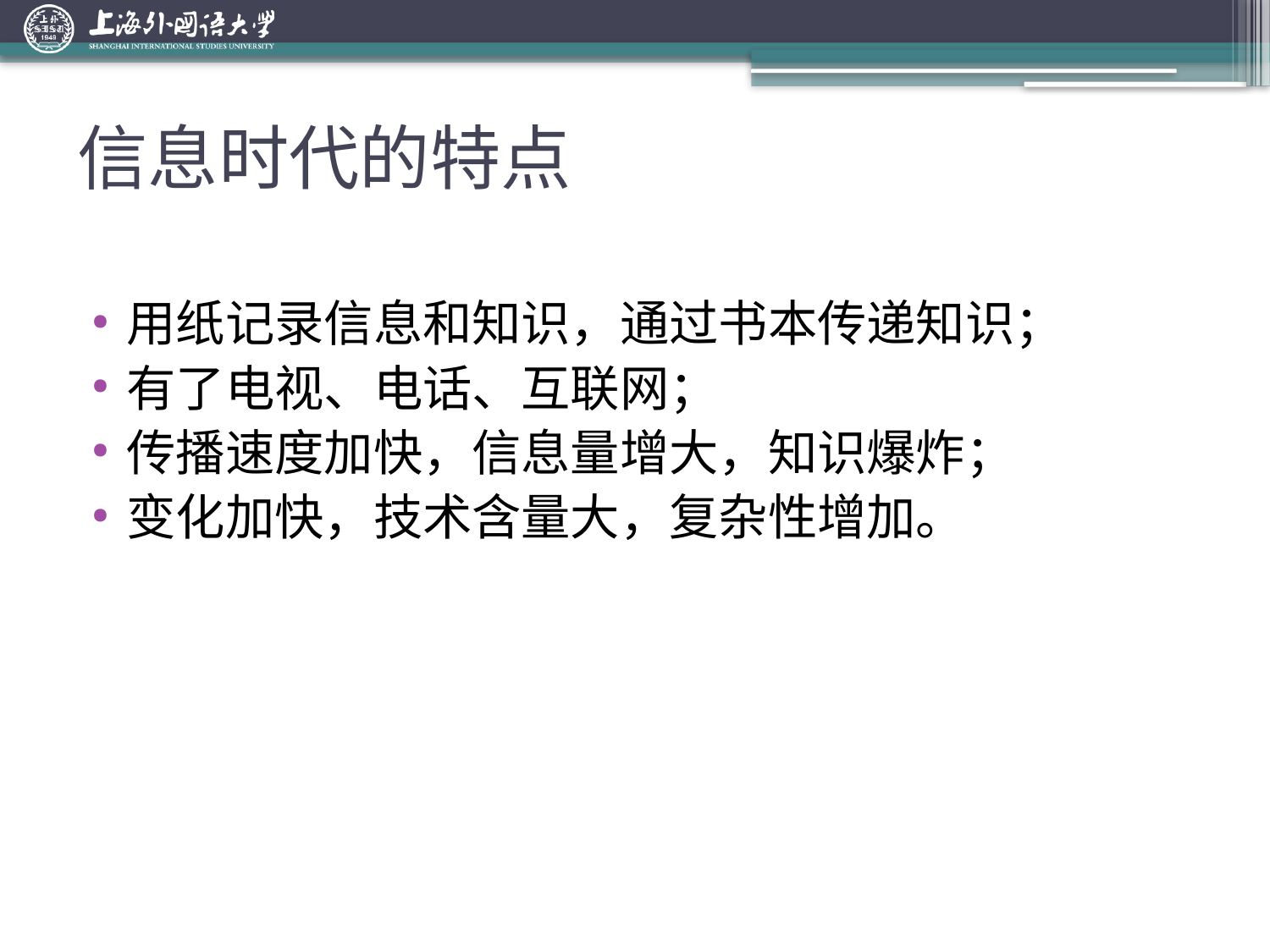

# 信息时代的特点
用纸记录信息和知识，通过书本传递知识；
有了电视、电话、互联网；
传播速度加快，信息量增大，知识爆炸；
变化加快，技术含量大，复杂性增加。